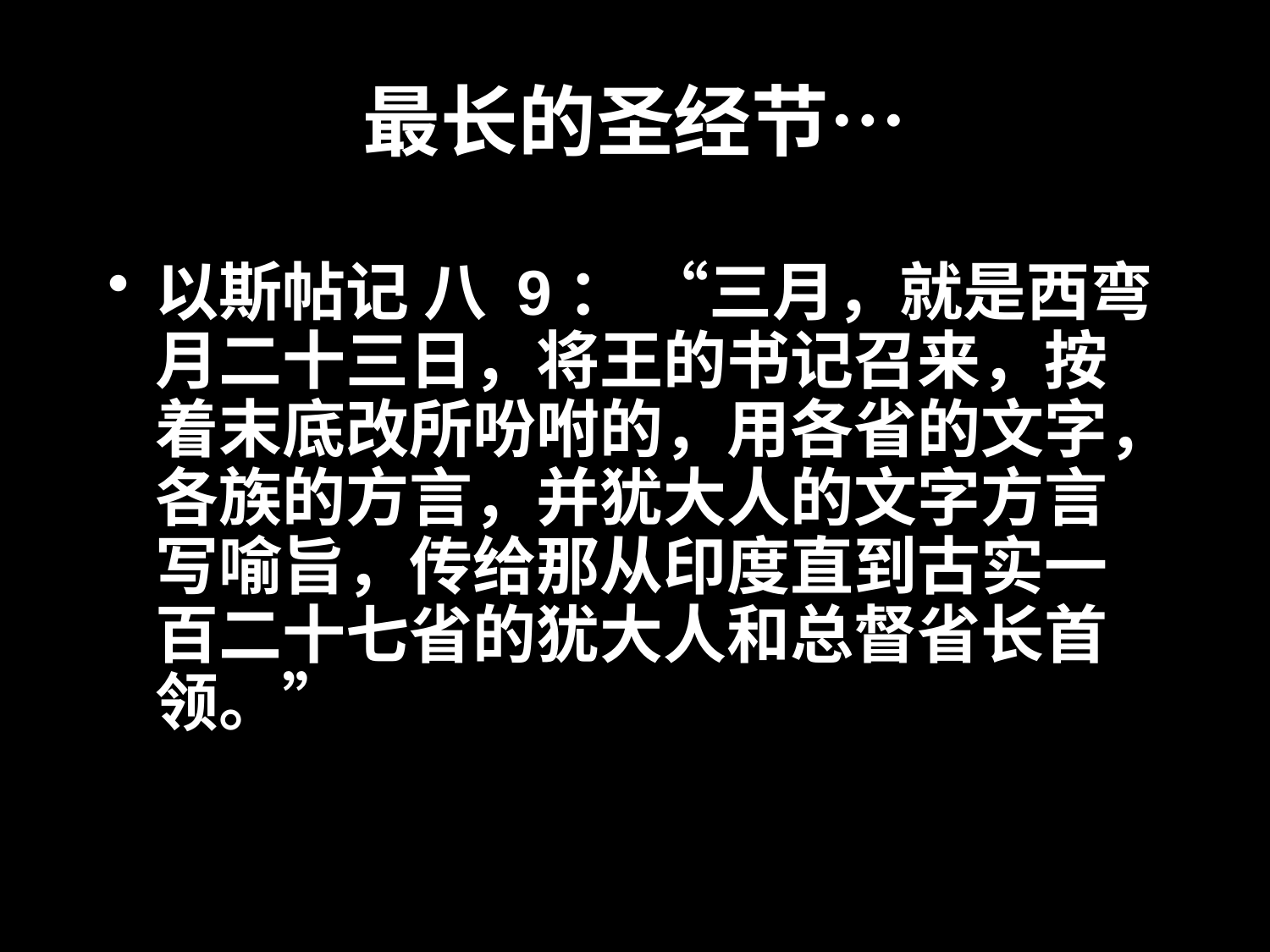

# 最长的圣经节…
以斯帖记 八 9： “三月，就是西弯月二十三日，将王的书记召来，按着末底改所吩咐的，用各省的文字，各族的方言，并犹大人的文字方言写喻旨，传给那从印度直到古实一百二十七省的犹大人和总督省长首领。”